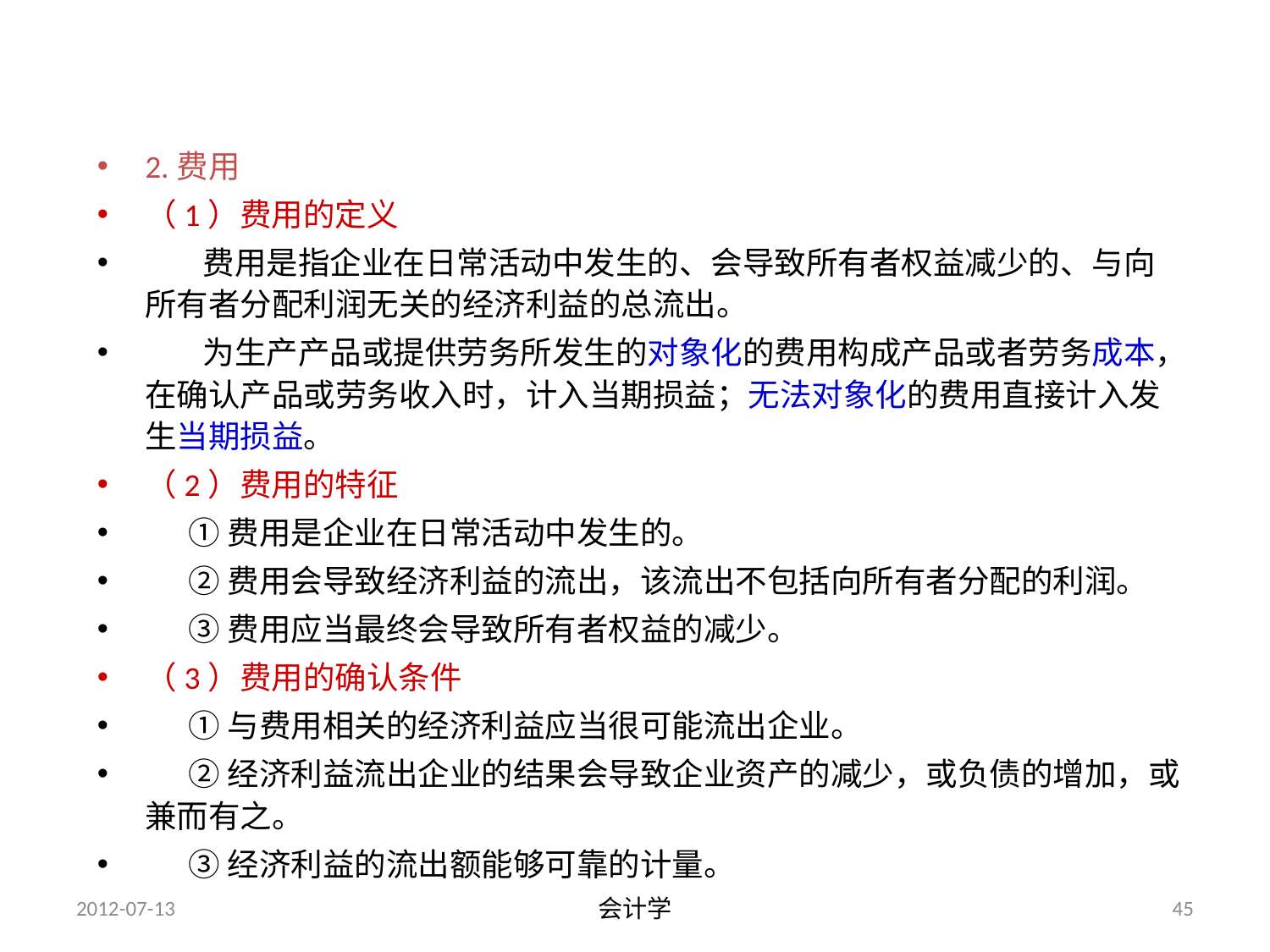

2.费用
（1）费用的定义
       费用是指企业在日常活动中发生的、会导致所有者权益减少的、与向所有者分配利润无关的经济利益的总流出。
       为生产产品或提供劳务所发生的对象化的费用构成产品或者劳务成本，在确认产品或劳务收入时，计入当期损益；无法对象化的费用直接计入发生当期损益。
（2）费用的特征
      ①费用是企业在日常活动中发生的。
      ②费用会导致经济利益的流出，该流出不包括向所有者分配的利润。
      ③费用应当最终会导致所有者权益的减少。
（3）费用的确认条件
      ①与费用相关的经济利益应当很可能流出企业。
      ②经济利益流出企业的结果会导致企业资产的减少，或负债的增加，或兼而有之。
      ③经济利益的流出额能够可靠的计量。
2012-07-13
会计学
45